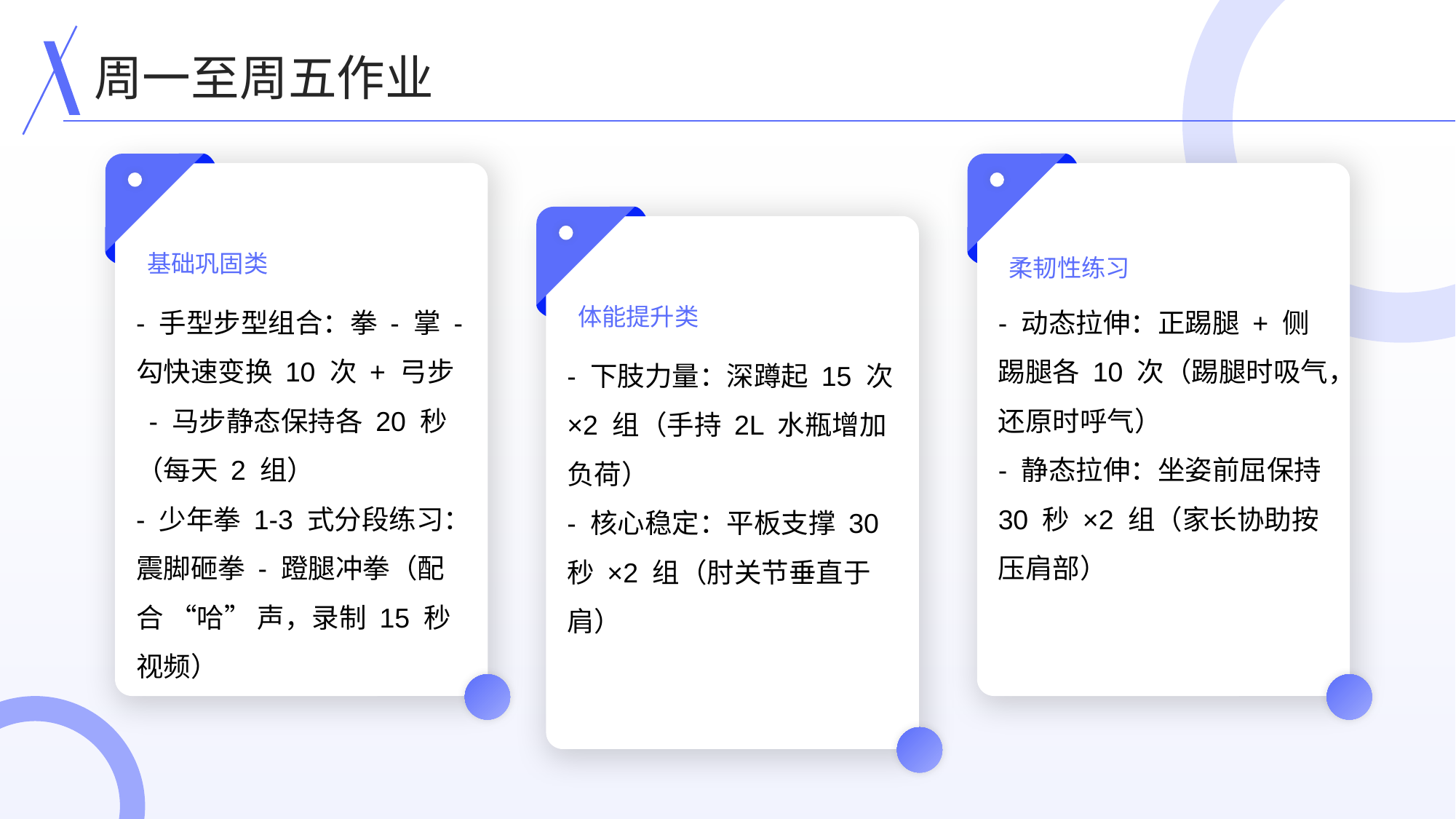

周一至周五作业

基础巩固类

柔韧性练习

体能提升类

- 手型步型组合：拳 - 掌 - 勾快速变换 10 次 + 弓步 - 马步静态保持各 20 秒（每天 2 组）
- 少年拳 1-3 式分段练习：震脚砸拳 - 蹬腿冲拳（配合 “哈” 声，录制 15 秒视频）
- 动态拉伸：正踢腿 + 侧踢腿各 10 次（踢腿时吸气，还原时呼气）
- 静态拉伸：坐姿前屈保持 30 秒 ×2 组（家长协助按压肩部）
- 下肢力量：深蹲起 15 次 ×2 组（手持 2L 水瓶增加负荷）
- 核心稳定：平板支撑 30 秒 ×2 组（肘关节垂直于肩）